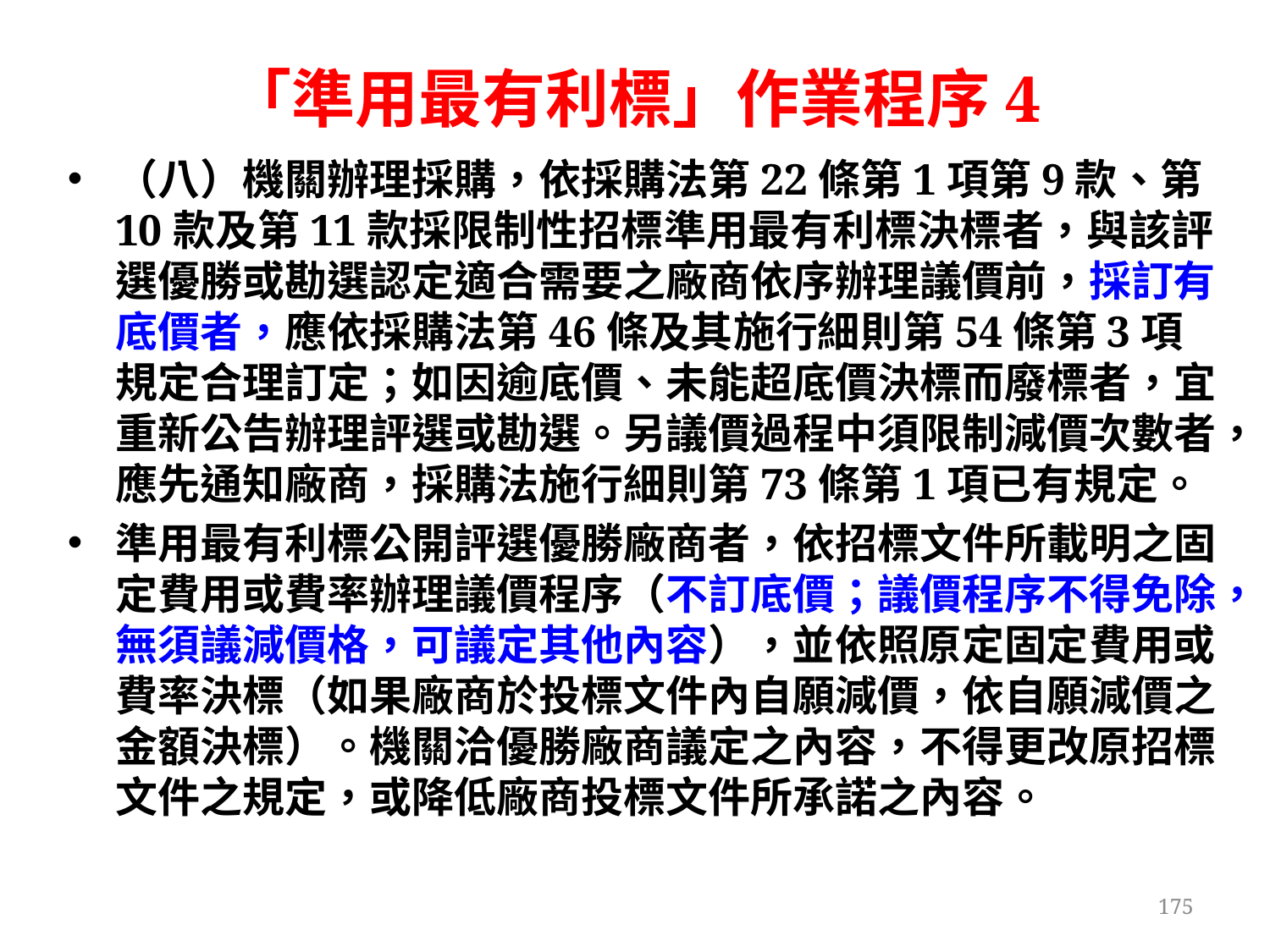

# 「準用最有利標」作業程序4
（八）機關辦理採購，依採購法第22條第1項第9款、第10款及第11款採限制性招標準用最有利標決標者，與該評選優勝或勘選認定適合需要之廠商依序辦理議價前，採訂有底價者，應依採購法第46條及其施行細則第54條第3項規定合理訂定；如因逾底價、未能超底價決標而廢標者，宜重新公告辦理評選或勘選。另議價過程中須限制減價次數者，應先通知廠商，採購法施行細則第73條第1項已有規定。
準用最有利標公開評選優勝廠商者，依招標文件所載明之固定費用或費率辦理議價程序（不訂底價；議價程序不得免除，無須議減價格，可議定其他內容），並依照原定固定費用或費率決標（如果廠商於投標文件內自願減價，依自願減價之金額決標）。機關洽優勝廠商議定之內容，不得更改原招標文件之規定，或降低廠商投標文件所承諾之內容。
175